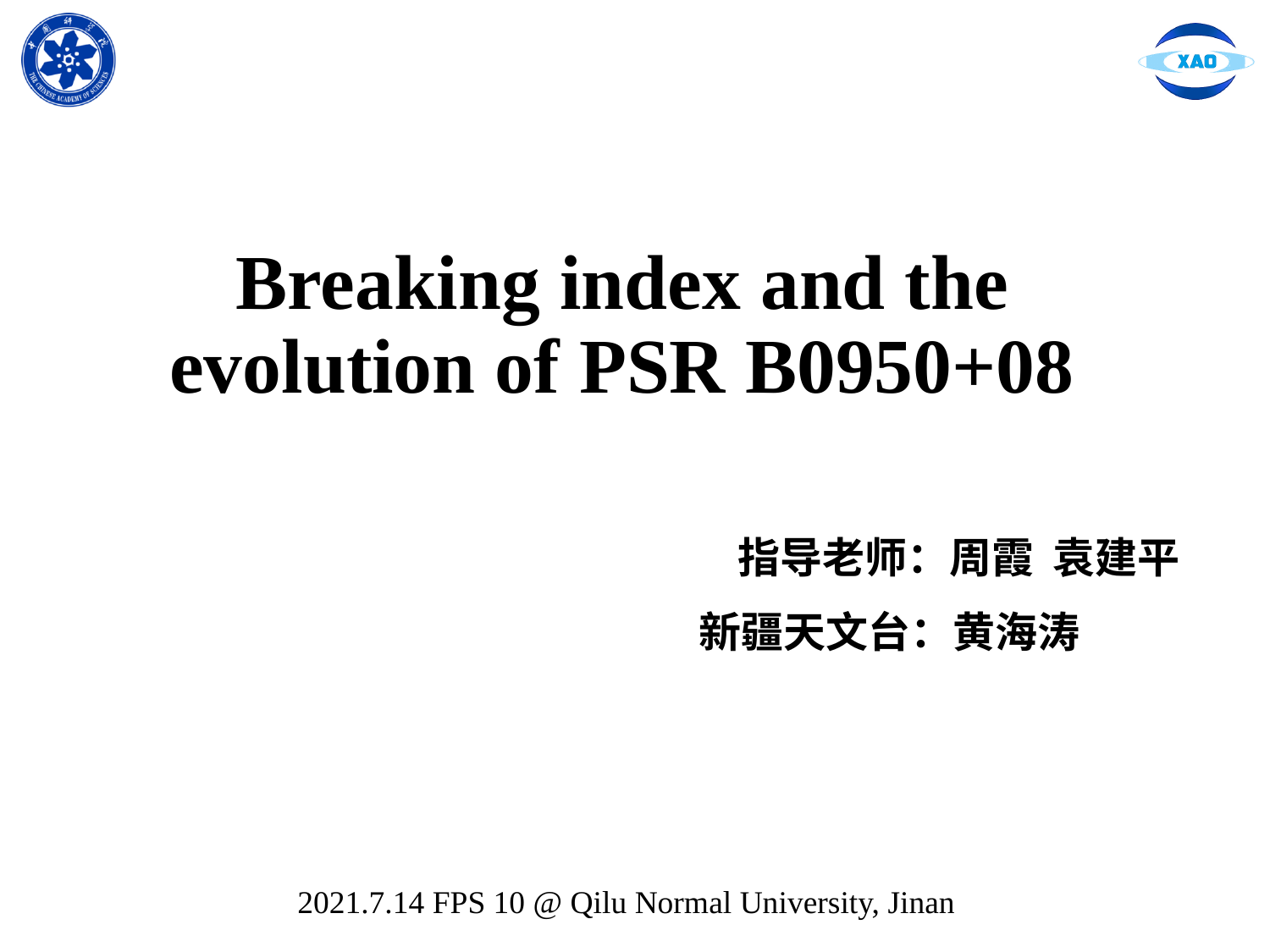

# Breaking index and the evolution of PSR B0950+08
指导老师：周霞  袁建平
新疆天文台：黄海涛
2021.7.14 FPS 10 @ Qilu Normal University, Jinan
1